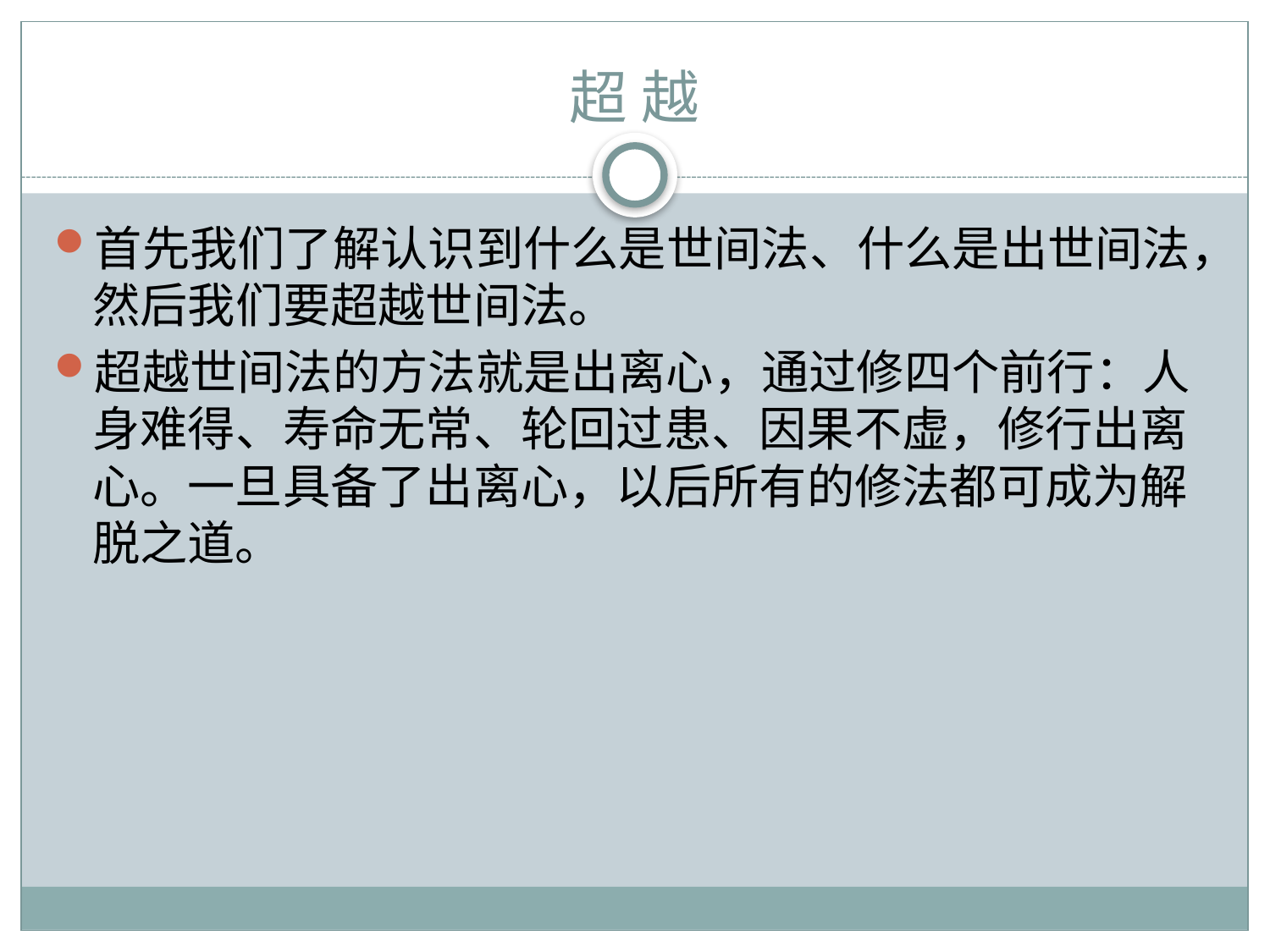

# 超 越
首先我们了解认识到什么是世间法、什么是出世间法，然后我们要超越世间法。
超越世间法的方法就是出离心，通过修四个前行：人身难得、寿命无常、轮回过患、因果不虚，修行出离心。一旦具备了出离心，以后所有的修法都可成为解脱之道。